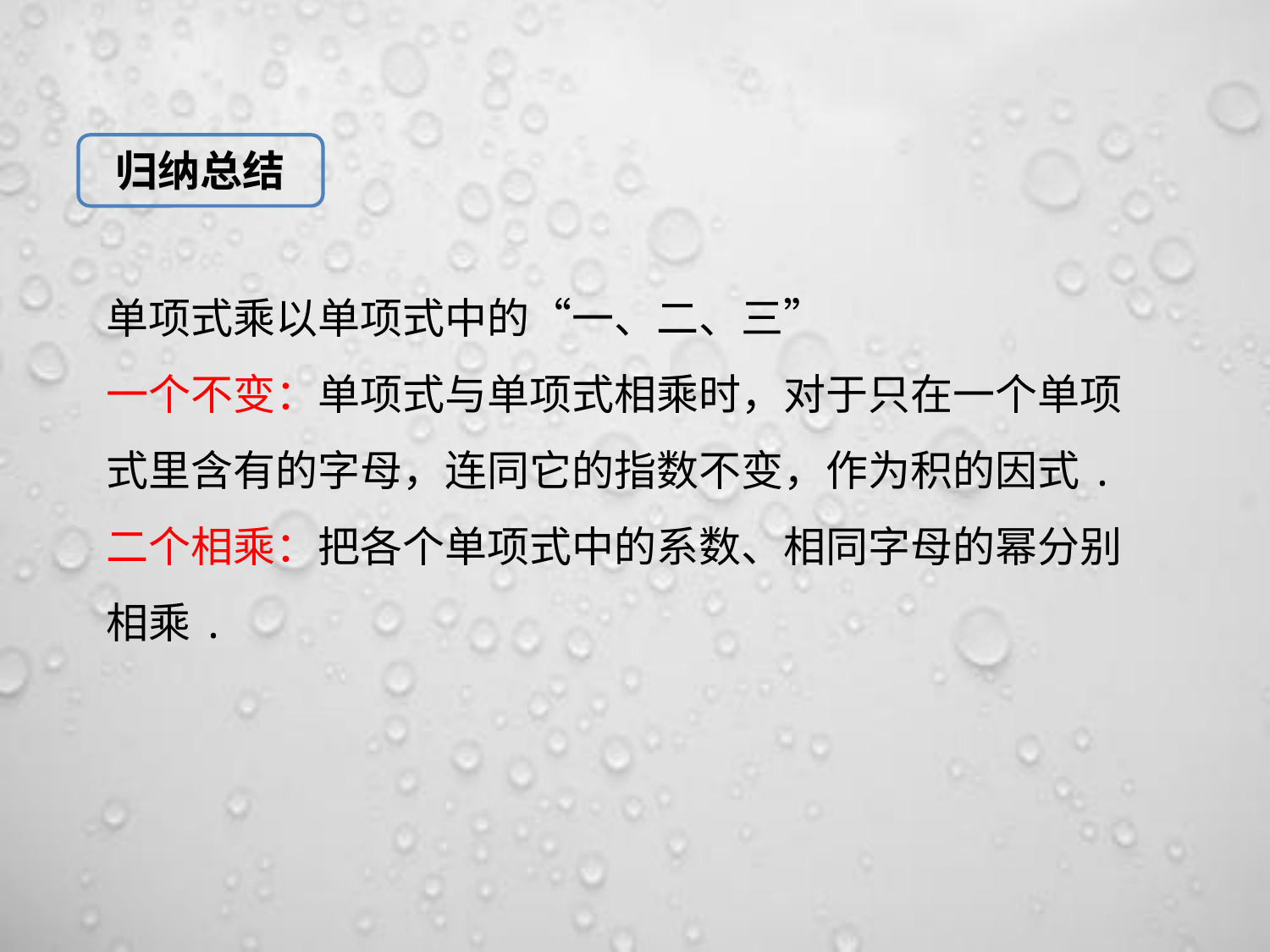

归纳总结
单项式乘以单项式中的“一、二、三”
一个不变：单项式与单项式相乘时，对于只在一个单项式里含有的字母，连同它的指数不变，作为积的因式.
二个相乘：把各个单项式中的系数、相同字母的幂分别相乘.